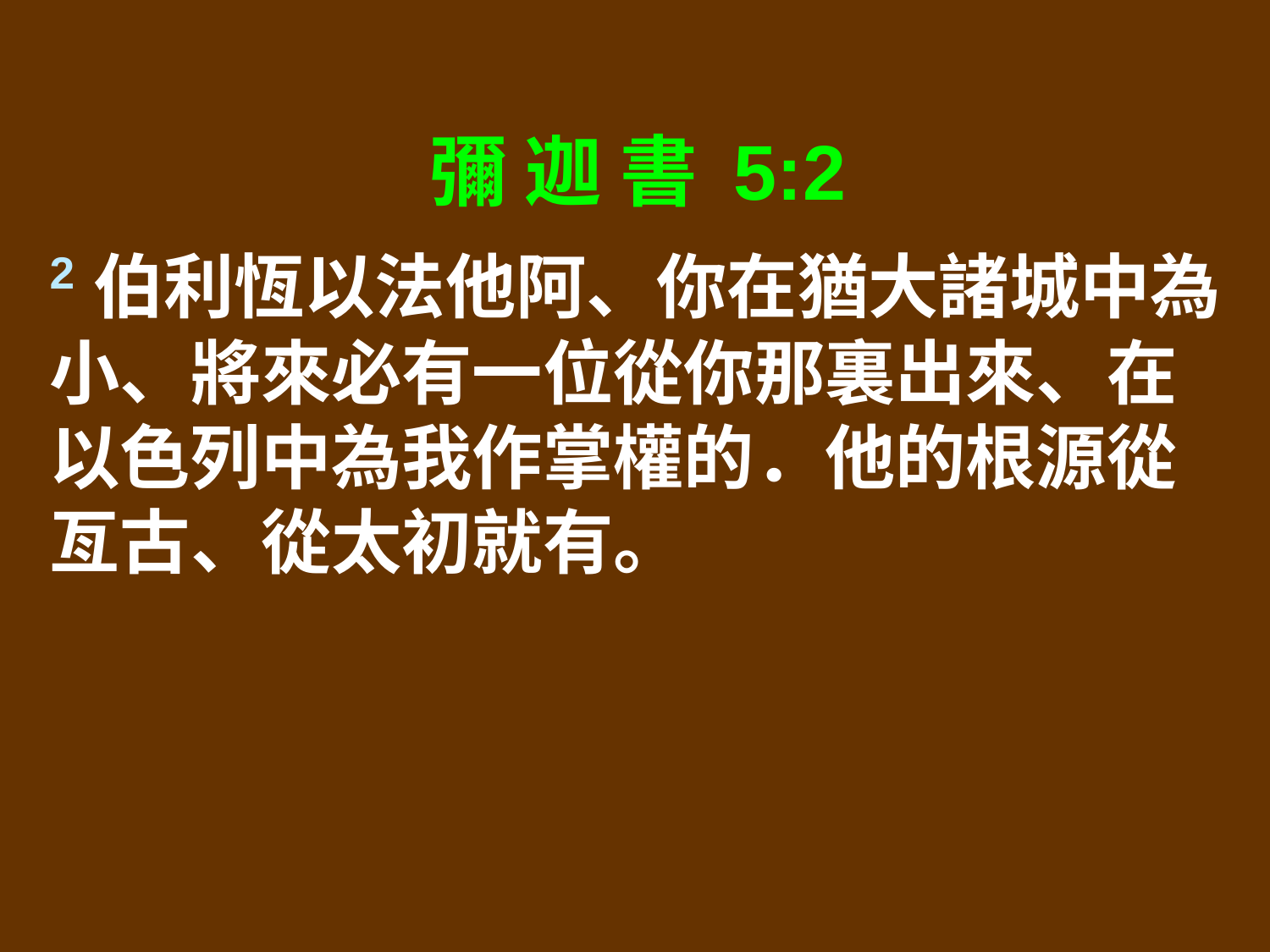

彌 迦 書 5:2
2伯利恆以法他阿、你在猶大諸城中為小、將來必有一位從你那裏出來、在以色列中為我作掌權的．他的根源從亙古、從太初就有。